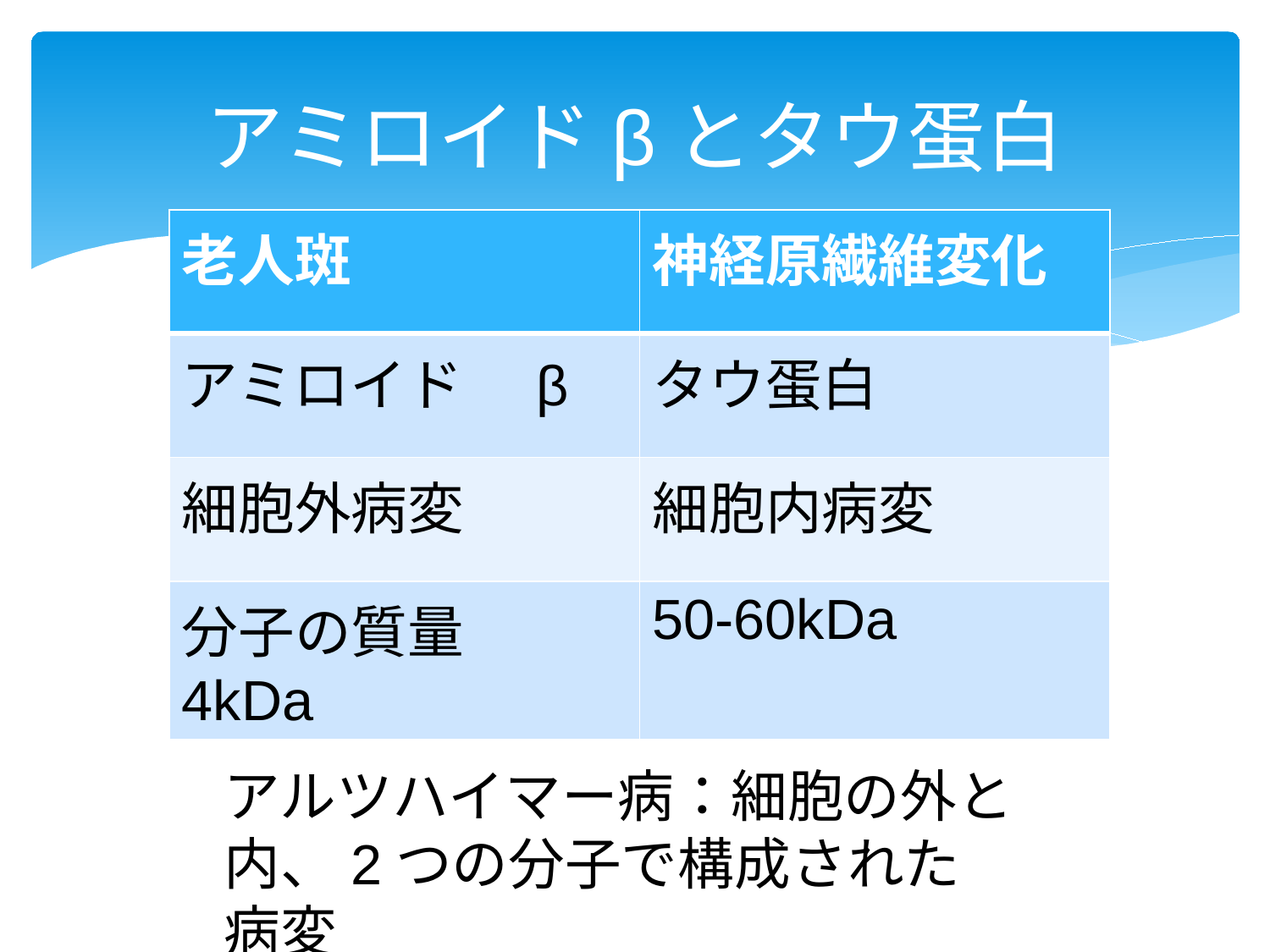

# アミロイドβとタウ蛋白
| 老人斑 | 神経原繊維変化 |
| --- | --- |
| アミロイド　β | タウ蛋白 |
| 細胞外病変 | 細胞内病変 |
| 分子の質量　4kDa | 50-60kDa |
アルツハイマー病：細胞の外と内、2つの分子で構成された病変